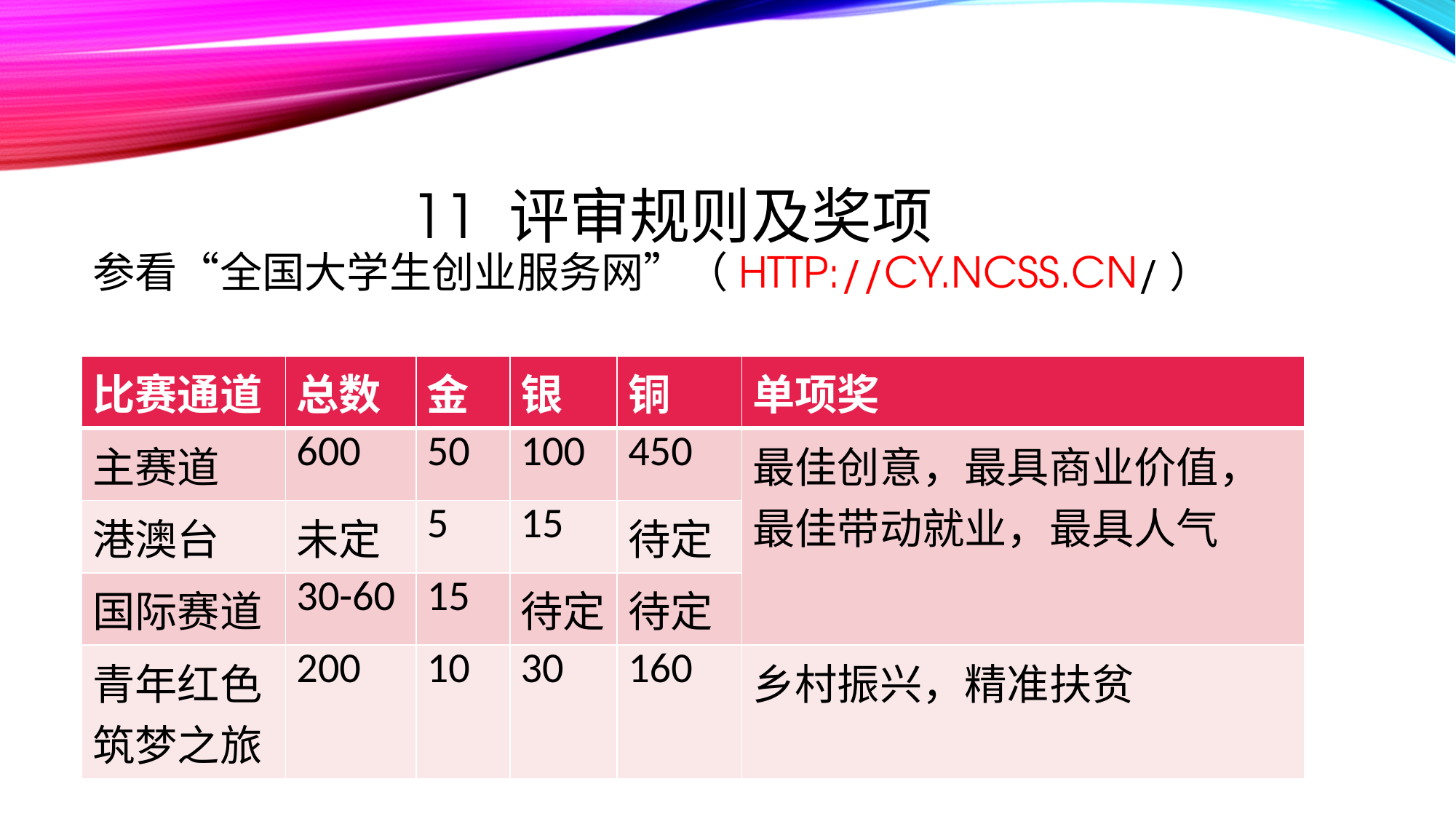

# 11 评审规则及奖项 参看“全国大学生创业服务网”（HTTP://CY.NCSS.CN/）
| 比赛通道 | 总数 | 金 | 银 | 铜 | 单项奖 |
| --- | --- | --- | --- | --- | --- |
| 主赛道 | 600 | 50 | 100 | 450 | 最佳创意，最具商业价值，最佳带动就业，最具人气 |
| 港澳台 | 未定 | 5 | 15 | 待定 |  |
| 国际赛道 | 30-60 | 15 | 待定 | 待定 |  |
| 青年红色筑梦之旅 | 200 | 10 | 30 | 160 | 乡村振兴，精准扶贫 |